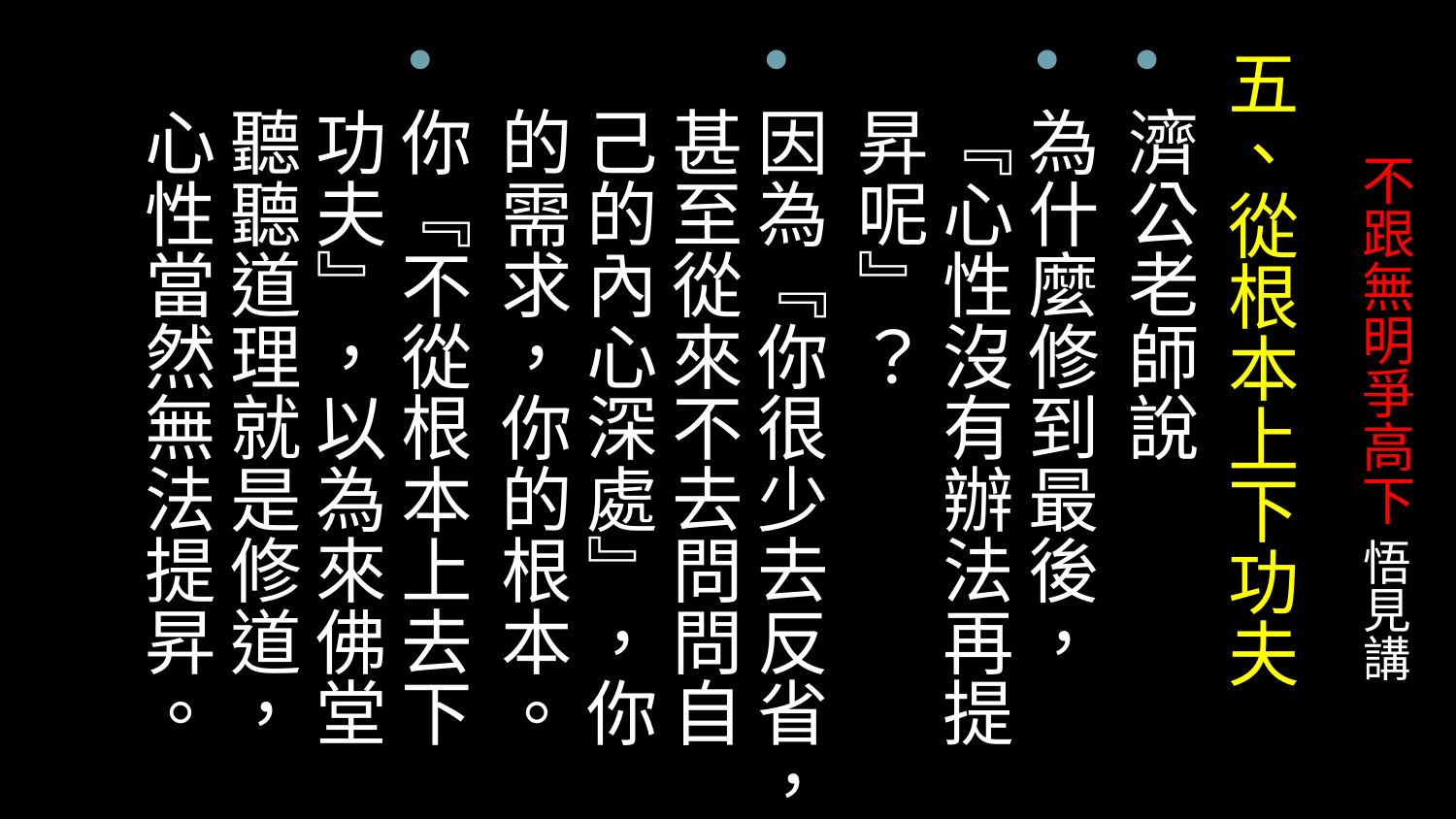

五、從根本上下功夫
濟公老師說
為什麼修到最後，『心性沒有辦法再提昇呢』？
因為『你很少去反省，甚至從來不去問問自己的內心深處』，你的需求，你的根本。
你『不從根本上去下功夫』，以為來佛堂聽聽道理就是修道，心性當然無法提昇。

# 不跟無明爭高下 悟見講